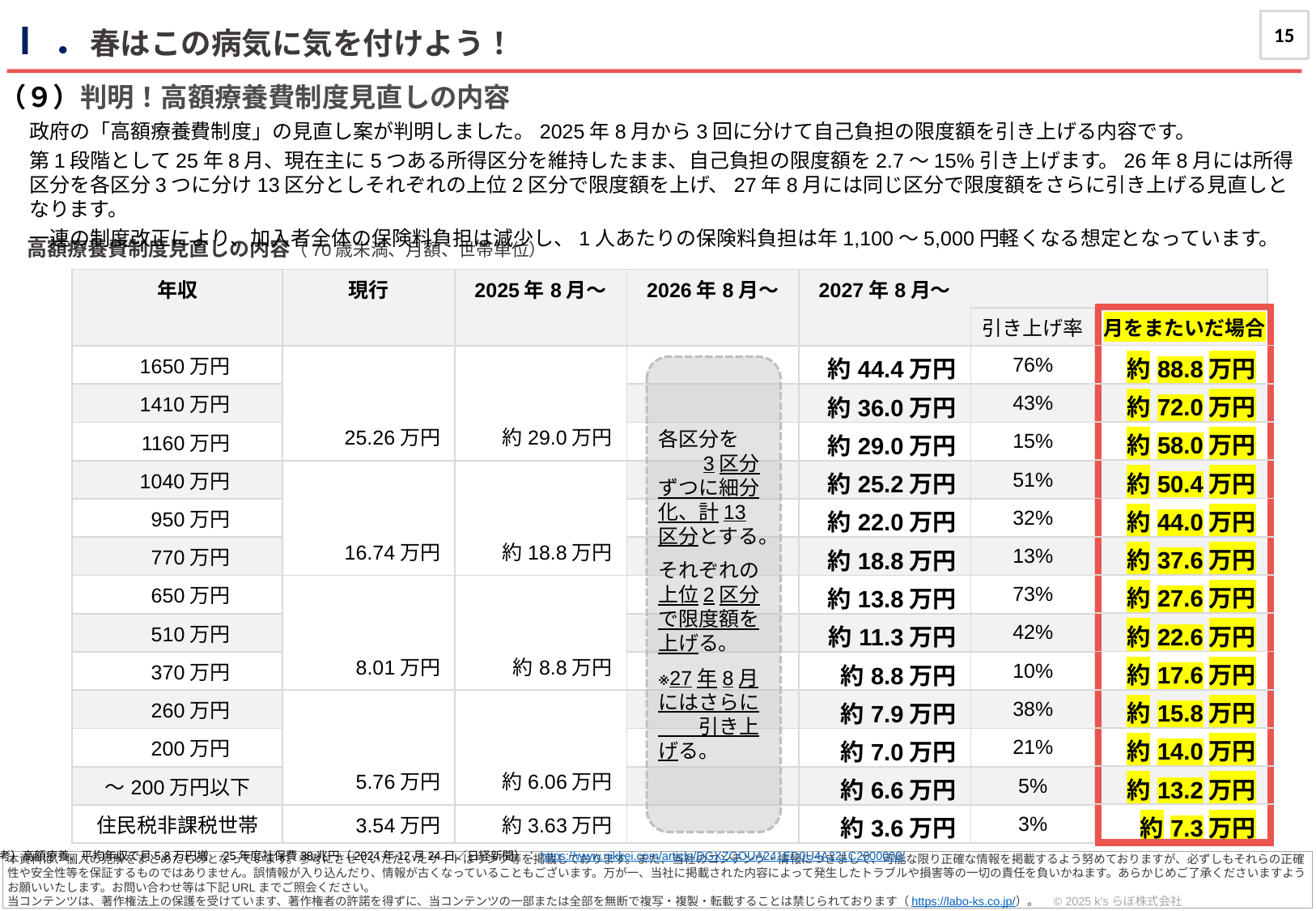

15
Ⅰ．春はこの病気に気を付けよう！
journal
（９）判明！高額療養費制度見直しの内容
政府の「高額療養費制度」の見直し案が判明しました。2025年8月から3回に分けて自己負担の限度額を引き上げる内容です。
第1段階として25年8月、現在主に5つある所得区分を維持したまま、自己負担の限度額を2.7〜15%引き上げます。26年8月には所得区分を各区分3つに分け13区分としそれぞれの上位2区分で限度額を上げ、27年8月には同じ区分で限度額をさらに引き上げる見直しとなります。
一連の制度改正により、加入者全体の保険料負担は減少し、1人あたりの保険料負担は年1,100〜5,000円軽くなる想定となっています。
高額療養費制度見直しの内容（70歳未満、月額、世帯単位）
| 年収 | 現行 | 2025年8月～ | 2026年8月～ | 2027年8月～ |  |  |
| --- | --- | --- | --- | --- | --- | --- |
|  |  |  |  |  | 引き上げ率 | 月をまたいだ場合 |
| 1650万円 | 25.26万円 | 約29.0万円 |  | 約44.4万円 | 76% | 約88.8万円 |
| 1410万円 |  |  |  | 約36.0万円 | 43% | 約72.0万円 |
| 1160万円 |  |  |  | 約29.0万円 | 15% | 約58.0万円 |
| 1040万円 | 16.74万円 | 約18.8万円 |  | 約25.2万円 | 51% | 約50.4万円 |
| 950万円 |  |  |  | 約22.0万円 | 32% | 約44.0万円 |
| 770万円 |  |  |  | 約18.8万円 | 13% | 約37.6万円 |
| 650万円 | 8.01万円 | 約8.8万円 |  | 約13.8万円 | 73% | 約27.6万円 |
| 510万円 |  |  |  | 約11.3万円 | 42% | 約22.6万円 |
| 370万円 |  |  |  | 約8.8万円 | 10% | 約17.6万円 |
| 260万円 | 5.76万円 | 約6.06万円 |  | 約7.9万円 | 38% | 約15.8万円 |
| 200万円 |  |  |  | 約7.0万円 | 21% | 約14.0万円 |
| ～200万円以下 |  |  |  | 約6.6万円 | 5% | 約13.2万円 |
| 住民税非課税世帯 | 3.54万円 | 約3.63万円 |  | 約3.6万円 | 3% | 約7.3万円 |
| 月をまたいだ場合 |
| --- |
| 約88.8万円 |
| 約72.0万円 |
| 約58.0万円 |
| 約50.4万円 |
| 約44.0万円 |
| 約37.6万円 |
| 約27.6万円 |
| 約22.6万円 |
| 約17.6万円 |
| 約15.8万円 |
| 約14.0万円 |
| 約13.2万円 |
| 約7.3万円 |
各区分を　　　3区分ずつに細分化、計13区分とする。
それぞれの   上位2区分で限度額を上げる。
※27年8月にはさらに　　引き上げる。
参考）高額療養、平均年収で月5.8万円増　25年度社保費38兆円（2024年12月24日／日経新聞）：https://www.nikkei.com/article/DGXZQOUA241ED0U4A221C2000000/